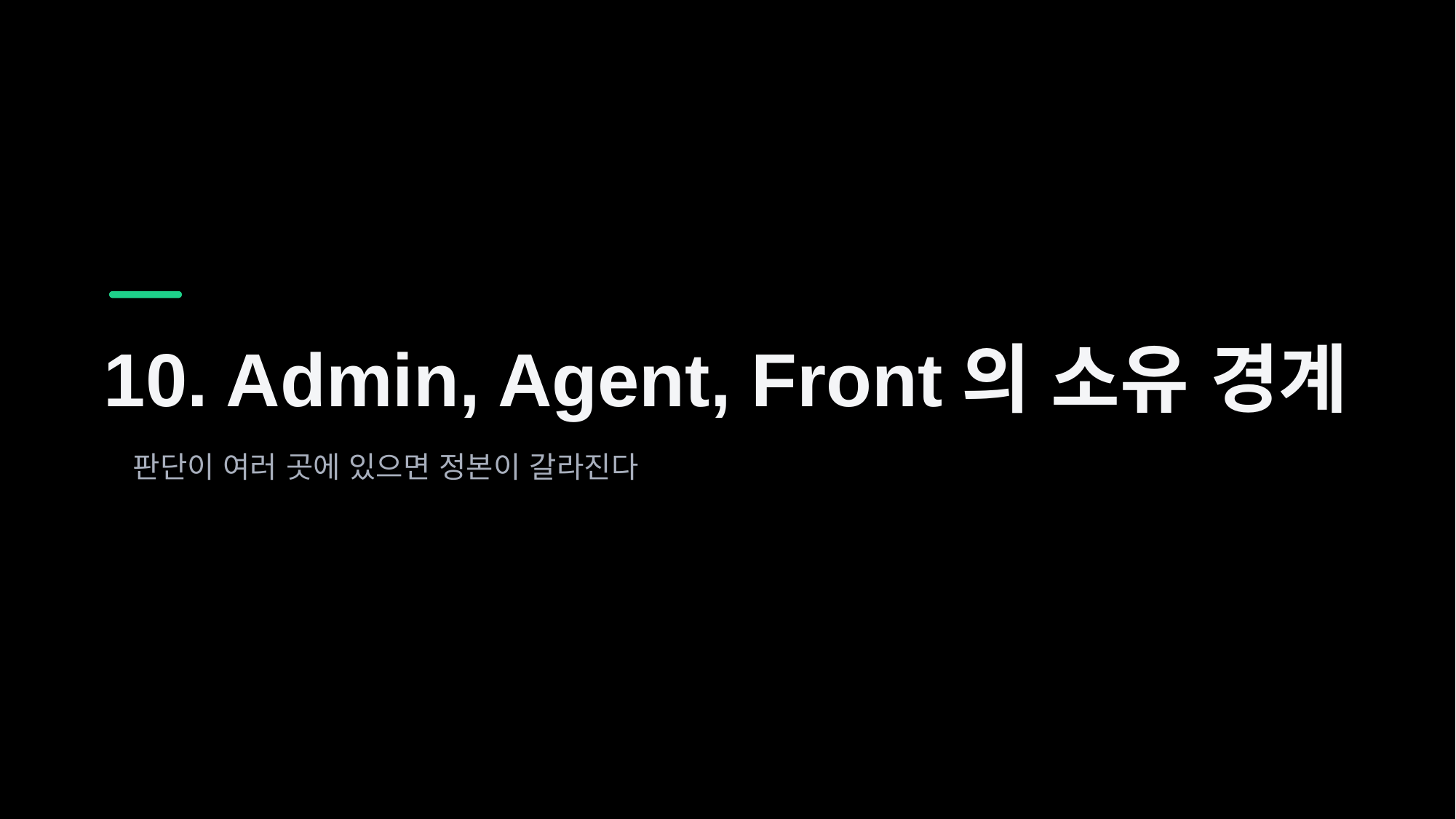

10. Admin, Agent, Front의 소유 경계
판단이 여러 곳에 있으면 정본이 갈라진다